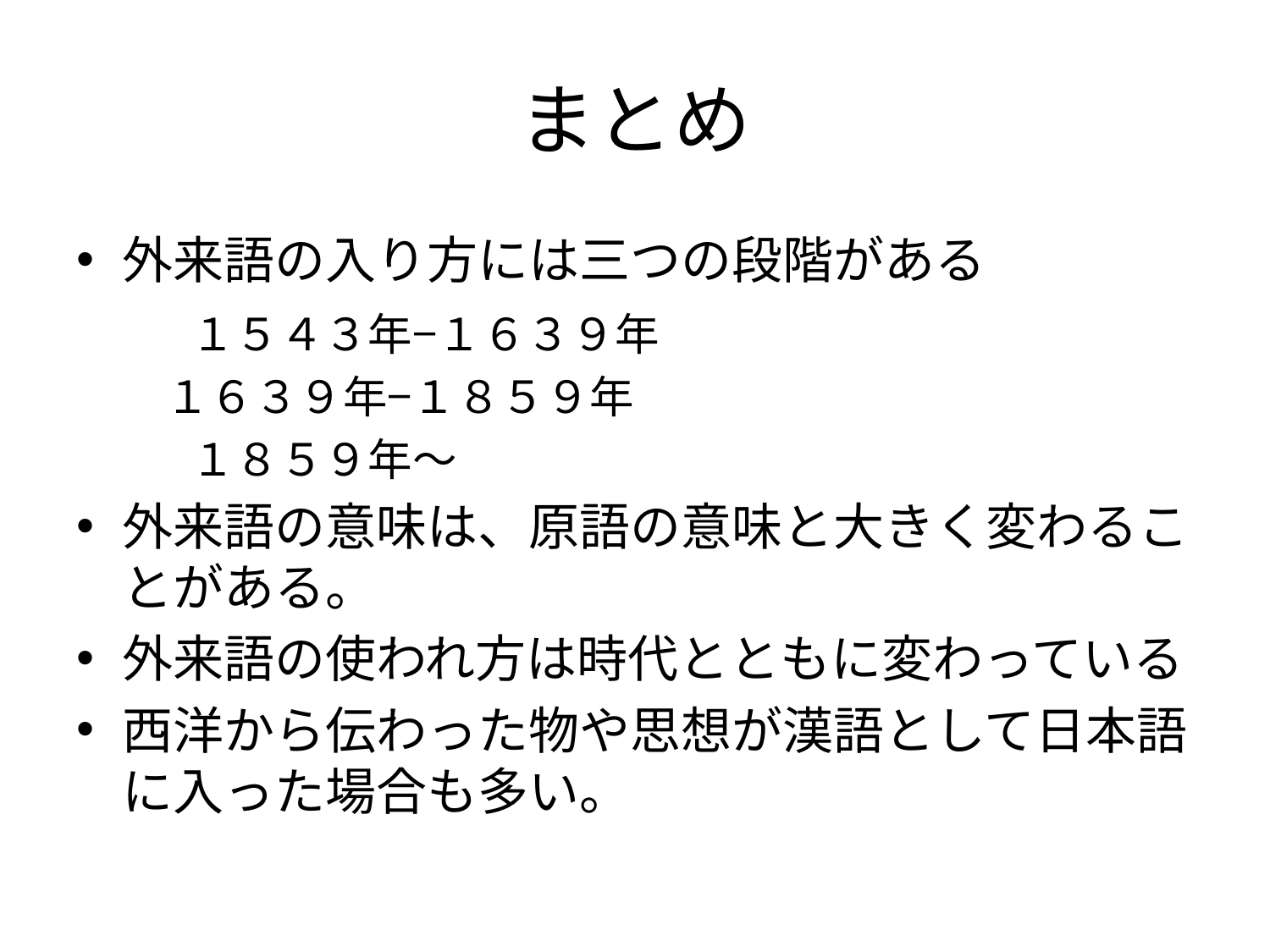

# まとめ
外来語の入り方には三つの段階がある
	１５４３年−１６３９年
　　１６３９年−１８５９年
	１８５９年〜
外来語の意味は、原語の意味と大きく変わることがある。
外来語の使われ方は時代とともに変わっている
西洋から伝わった物や思想が漢語として日本語に入った場合も多い。